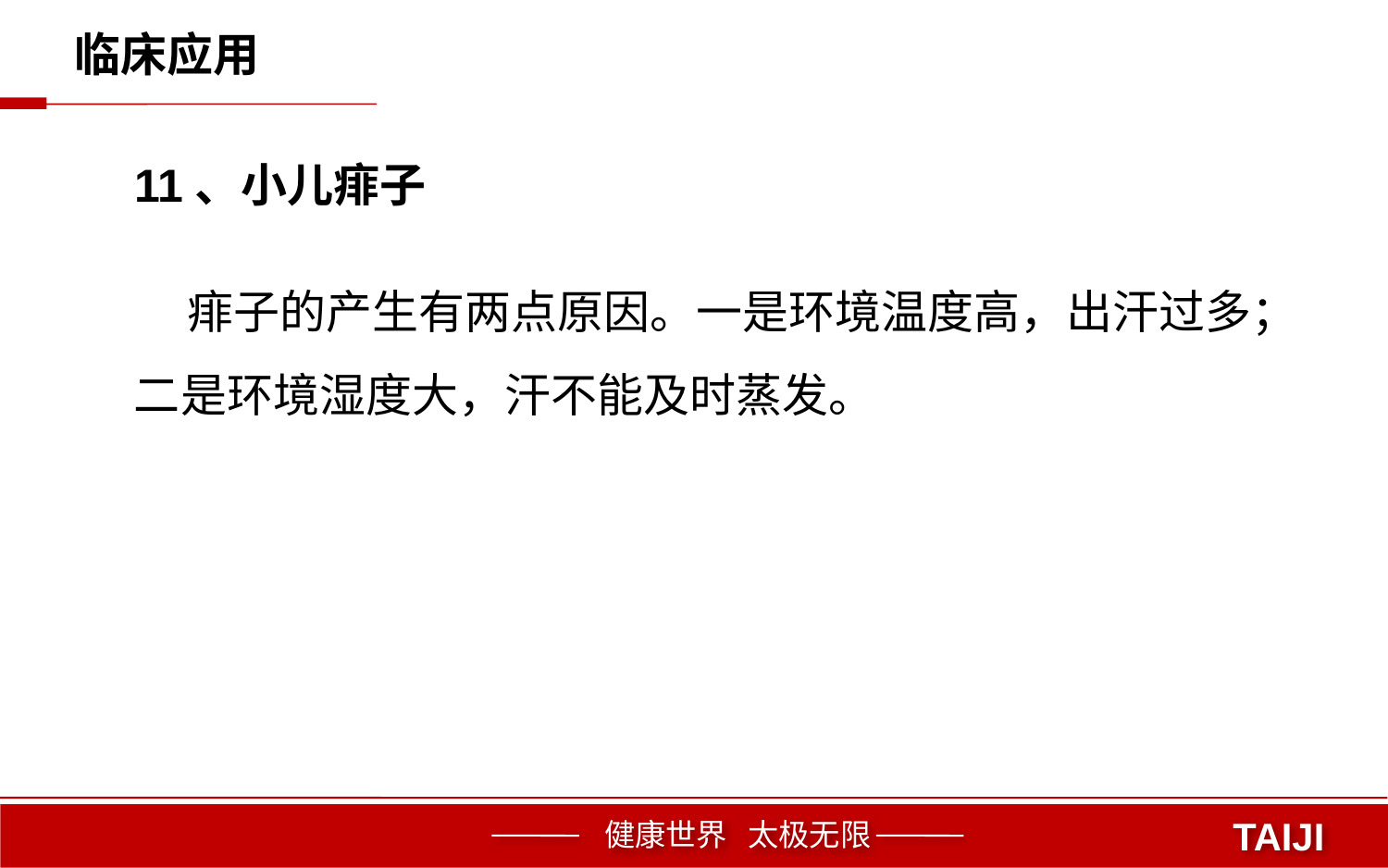

临床应用
11、小儿痱子
    痱子的产生有两点原因。一是环境温度高，出汗过多；二是环境湿度大，汗不能及时蒸发。